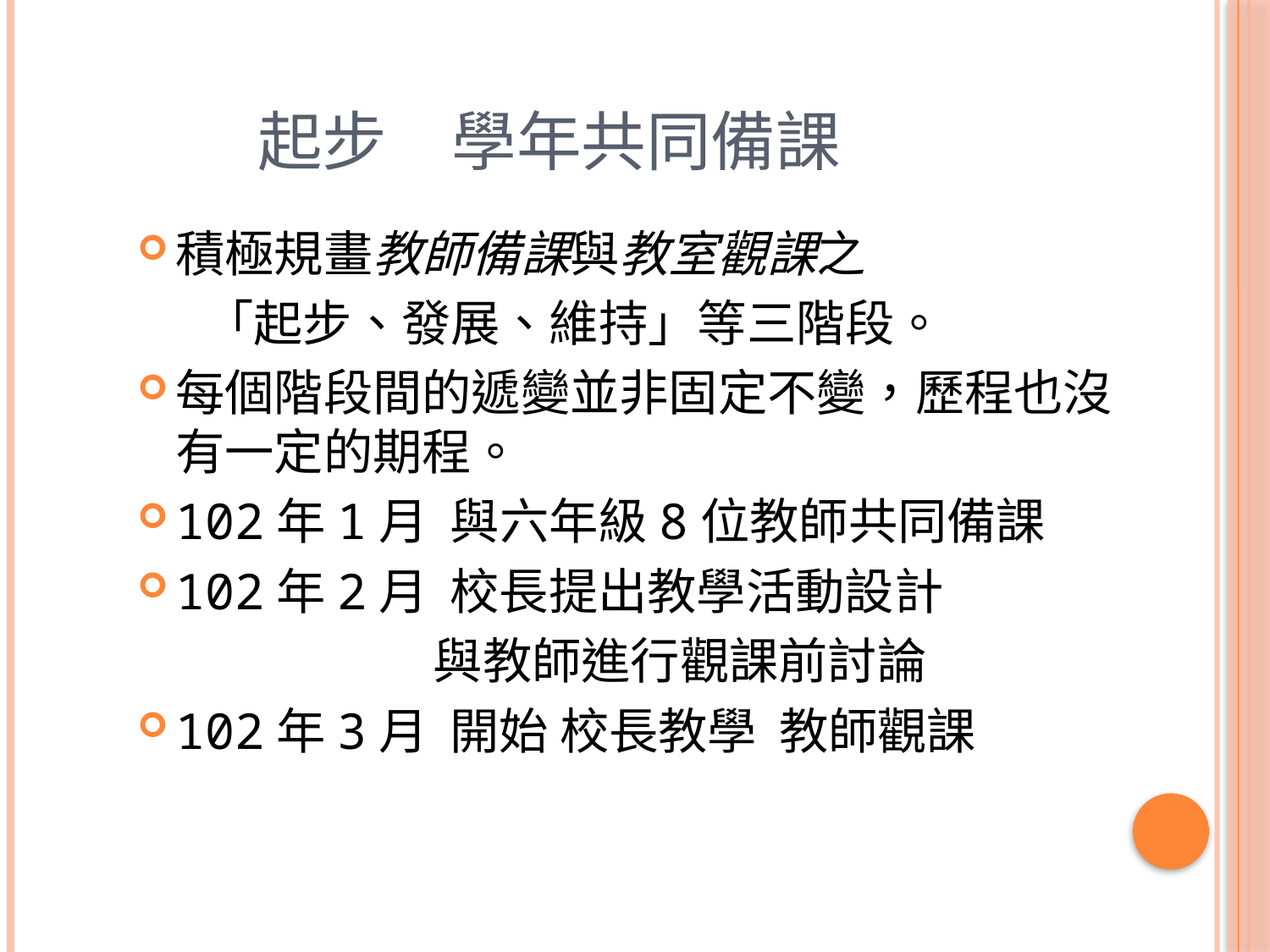

# 起步　學年共同備課
積極規畫教師備課與教室觀課之
     「起步、發展、維持」等三階段。
每個階段間的遞變並非固定不變，歷程也沒有一定的期程。
102年1月  與六年級8位教師共同備課
102年2月  校長提出教學活動設計
　　　　　　與教師進行觀課前討論
102年3月  開始 校長教學  教師觀課